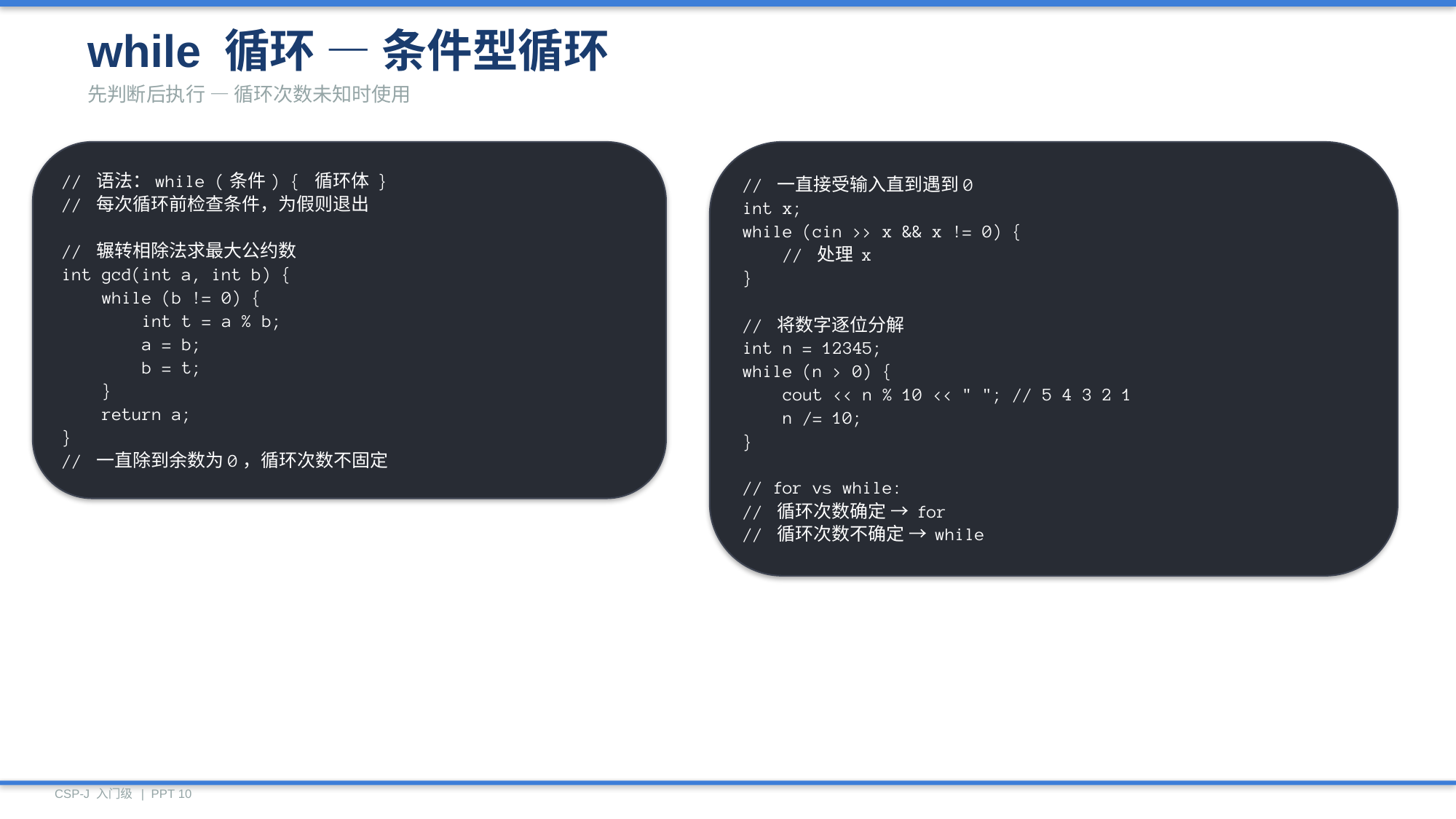

while 循环 — 条件型循环
先判断后执行 — 循环次数未知时使用
// 语法：while (条件) { 循环体 }
// 每次循环前检查条件，为假则退出

// 辗转相除法求最大公约数
int gcd(int a, int b) {
    while (b != 0) {
        int t = a % b;
        a = b;
        b = t;
    }
    return a;
}
// 一直除到余数为0，循环次数不固定
// 一直接受输入直到遇到0
int x;
while (cin >> x && x != 0) {
    // 处理 x
}

// 将数字逐位分解
int n = 12345;
while (n > 0) {
    cout << n % 10 << " "; // 5 4 3 2 1
    n /= 10;
}

// for vs while:
// 循环次数确定 → for
// 循环次数不确定 → while

CSP-J 入门级  |  PPT 10